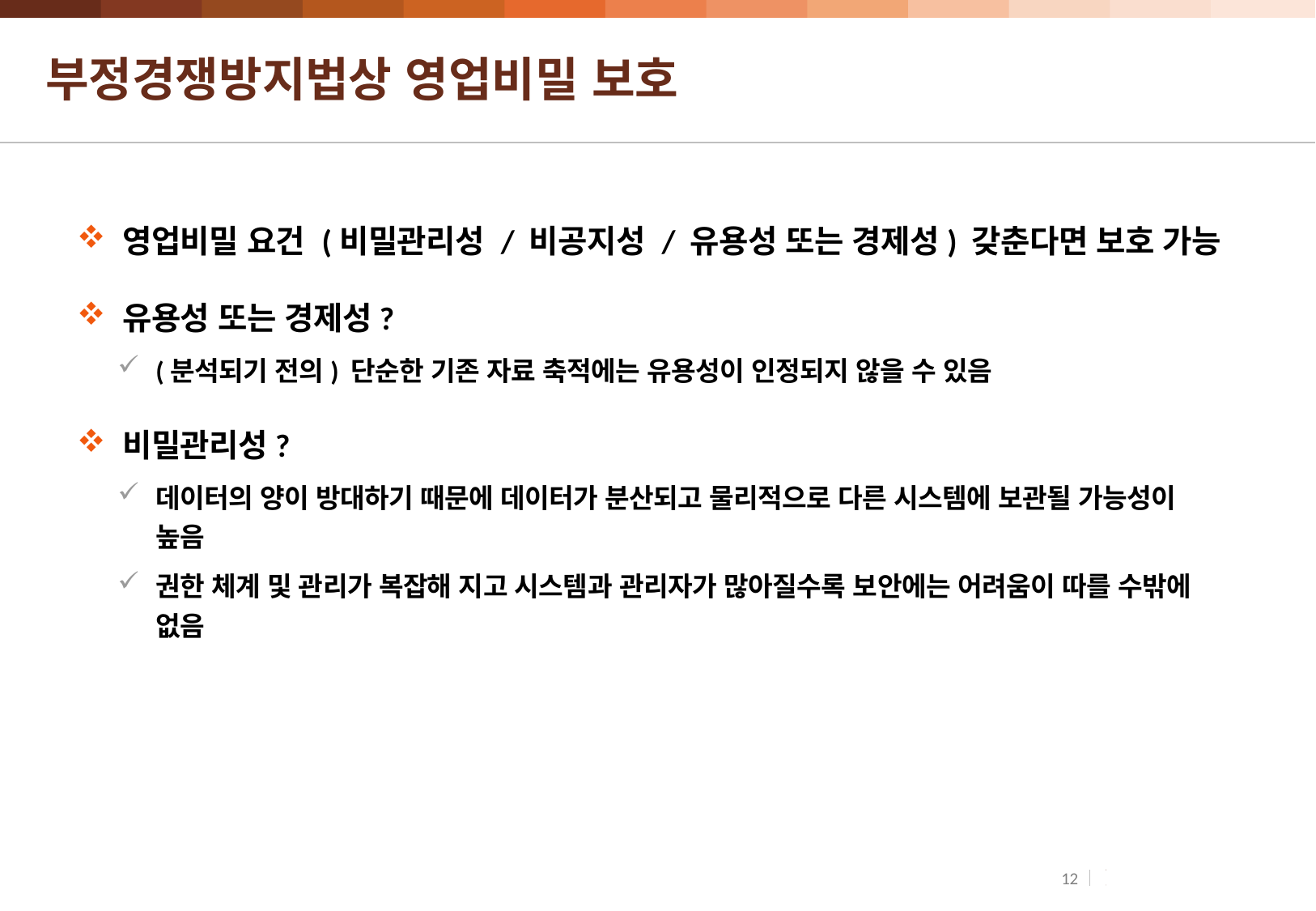

# 부정경쟁방지법상 영업비밀 보호
영업비밀 요건 (비밀관리성 / 비공지성 / 유용성 또는 경제성) 갖춘다면 보호 가능
유용성 또는 경제성?
(분석되기 전의) 단순한 기존 자료 축적에는 유용성이 인정되지 않을 수 있음
비밀관리성?
데이터의 양이 방대하기 때문에 데이터가 분산되고 물리적으로 다른 시스템에 보관될 가능성이 높음
권한 체계 및 관리가 복잡해 지고 시스템과 관리자가 많아질수록 보안에는 어려움이 따를 수밖에 없음